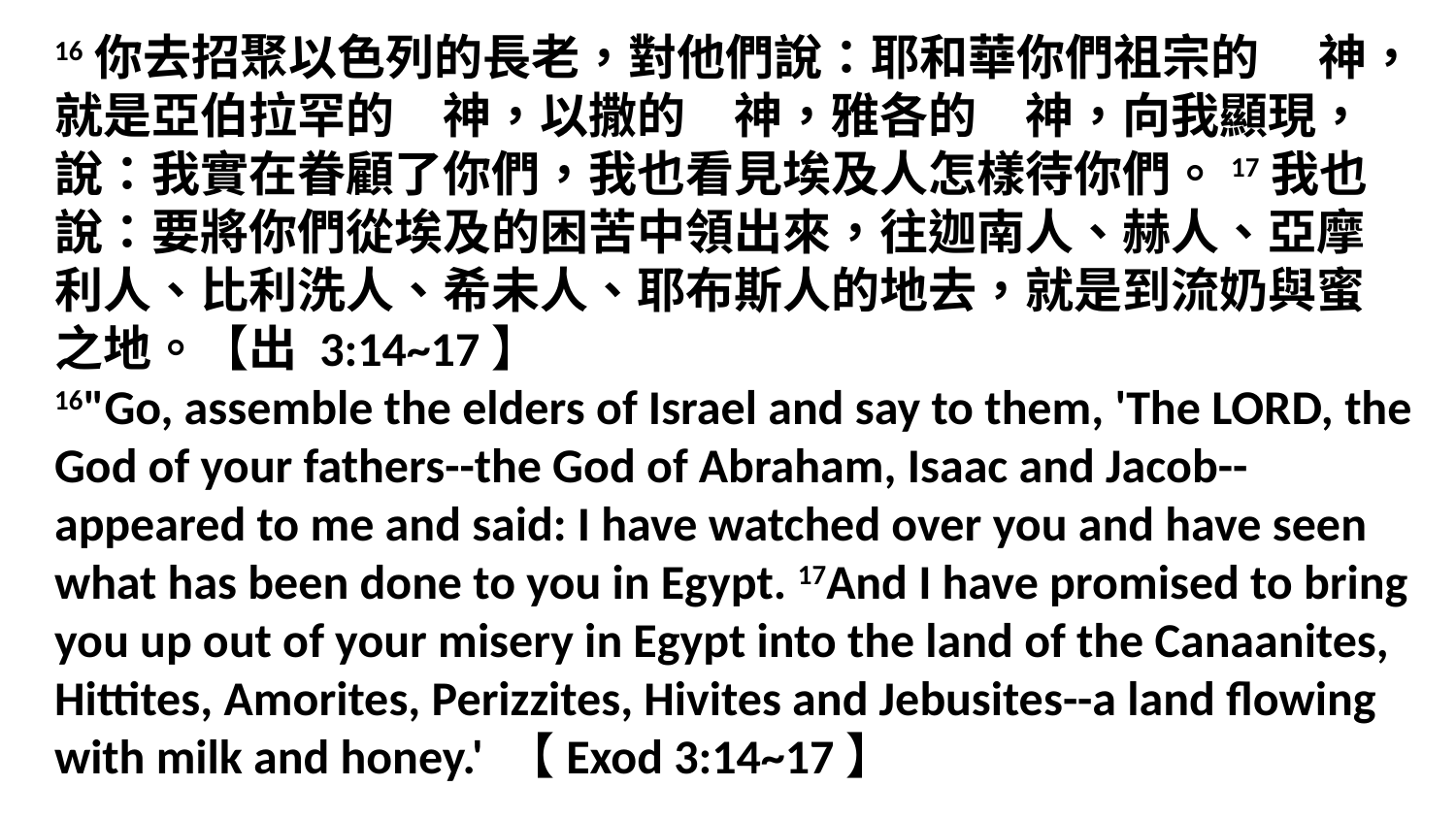

16你去招聚以色列的長老，對他們說：耶和華你們祖宗的　 神，就是亞伯拉罕的　神，以撒的　神，雅各的　神，向我顯現，說：我實在眷顧了你們，我也看見埃及人怎樣待你們。17我也說：要將你們從埃及的困苦中領出來，往迦南人、赫人、亞摩利人、比利洗人、希未人、耶布斯人的地去，就是到流奶與蜜之地。【出 3:14~17】
16"Go, assemble the elders of Israel and say to them, 'The LORD, the God of your fathers--the God of Abraham, Isaac and Jacob-- appeared to me and said: I have watched over you and have seen what has been done to you in Egypt. 17And I have promised to bring you up out of your misery in Egypt into the land of the Canaanites, Hittites, Amorites, Perizzites, Hivites and Jebusites--a land flowing with milk and honey.' 【Exod 3:14~17】